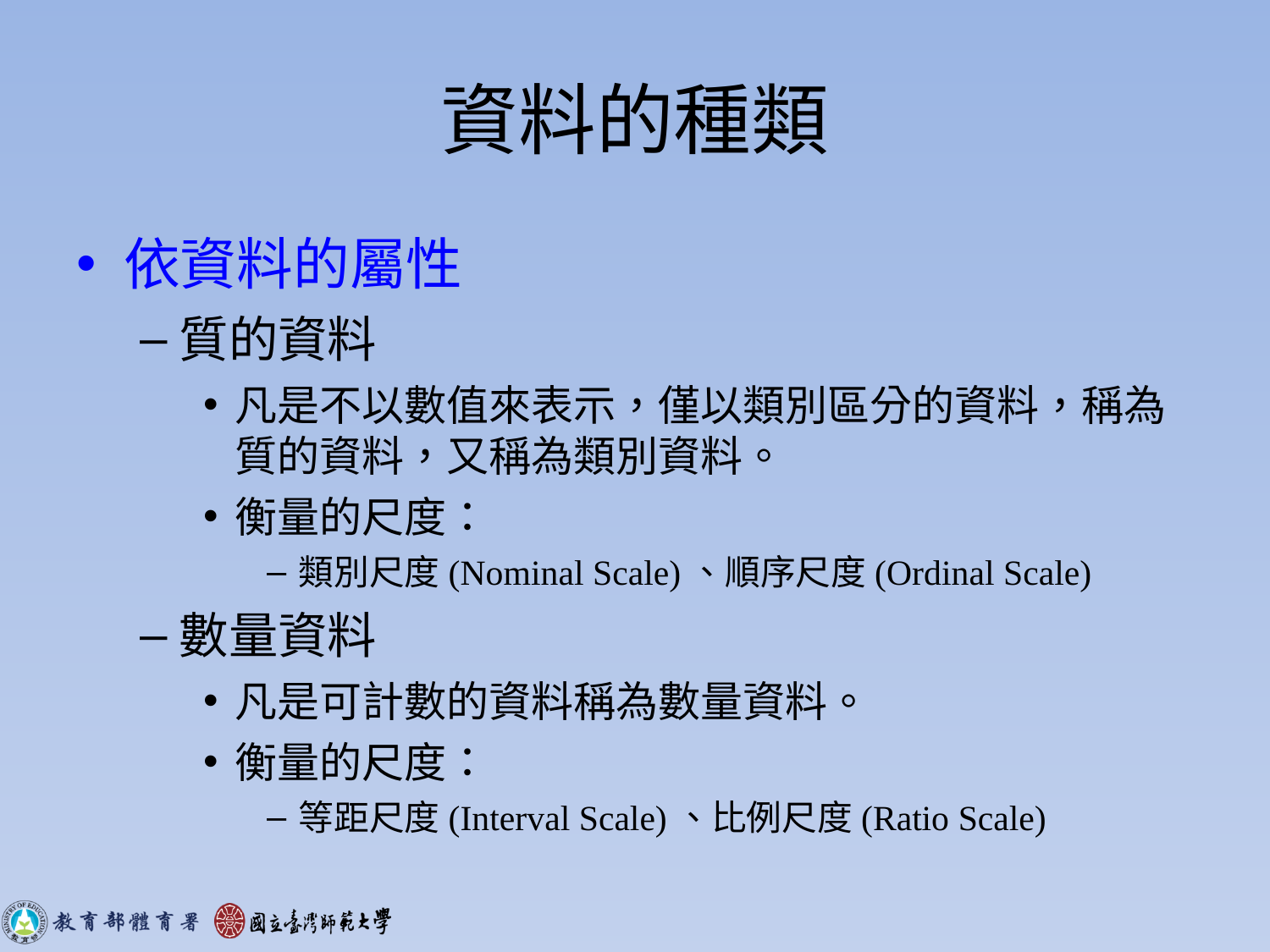

# 資料的種類
依資料的屬性
質的資料
凡是不以數值來表示，僅以類別區分的資料，稱為質的資料，又稱為類別資料。
衡量的尺度：
類別尺度(Nominal Scale)、順序尺度(Ordinal Scale)
數量資料
凡是可計數的資料稱為數量資料。
衡量的尺度：
等距尺度(Interval Scale)、比例尺度(Ratio Scale)